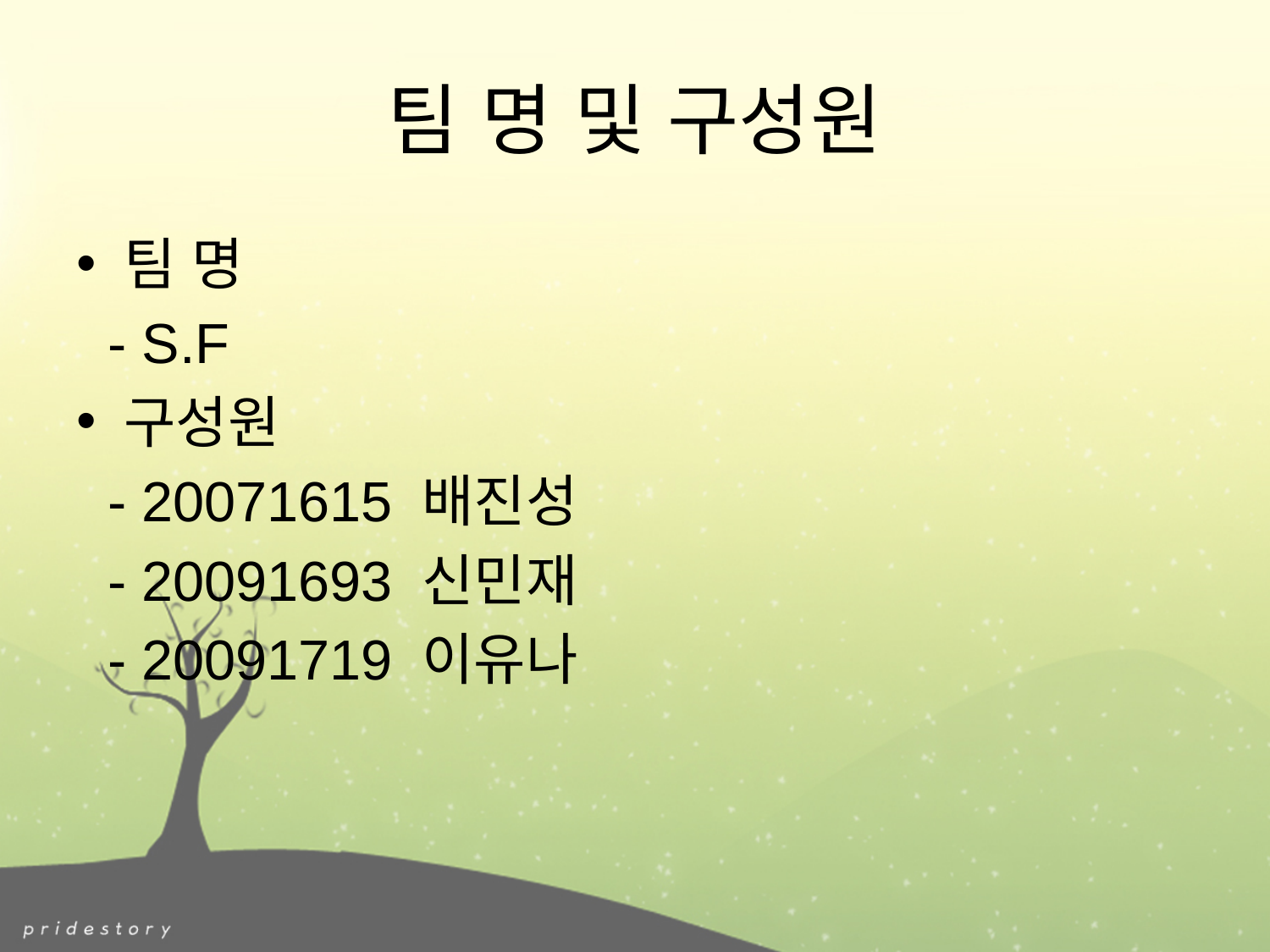

# 팀 명 및 구성원
팀 명
  - S.F
구성원
  - 20071615 배진성
  - 20091693 신민재
  - 20091719 이유나